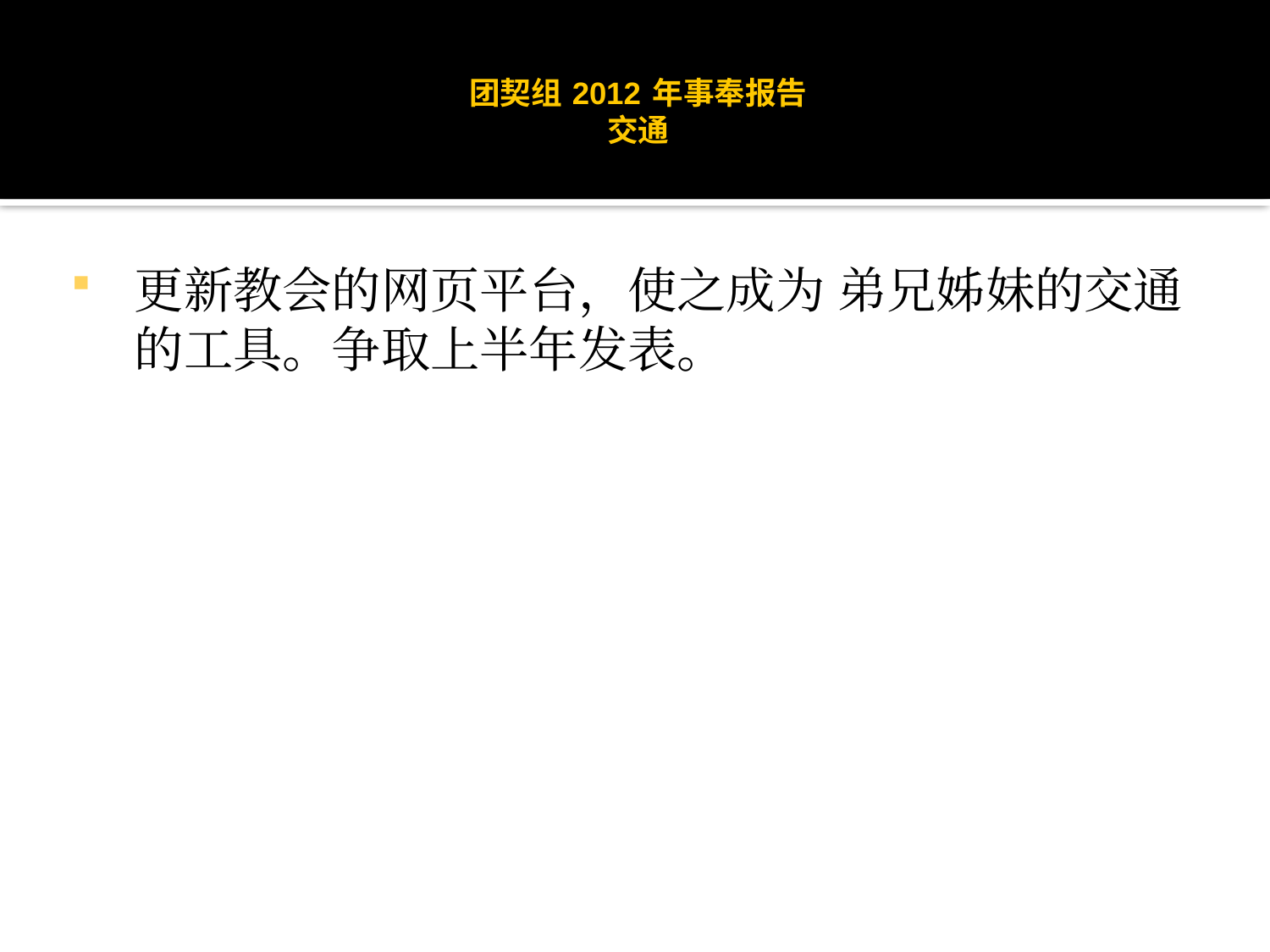

# 团契组 2012 年事奉报告 交通
更新教会的网页平台，使之成为 弟兄姊妹的交通的工具。争取上半年发表。